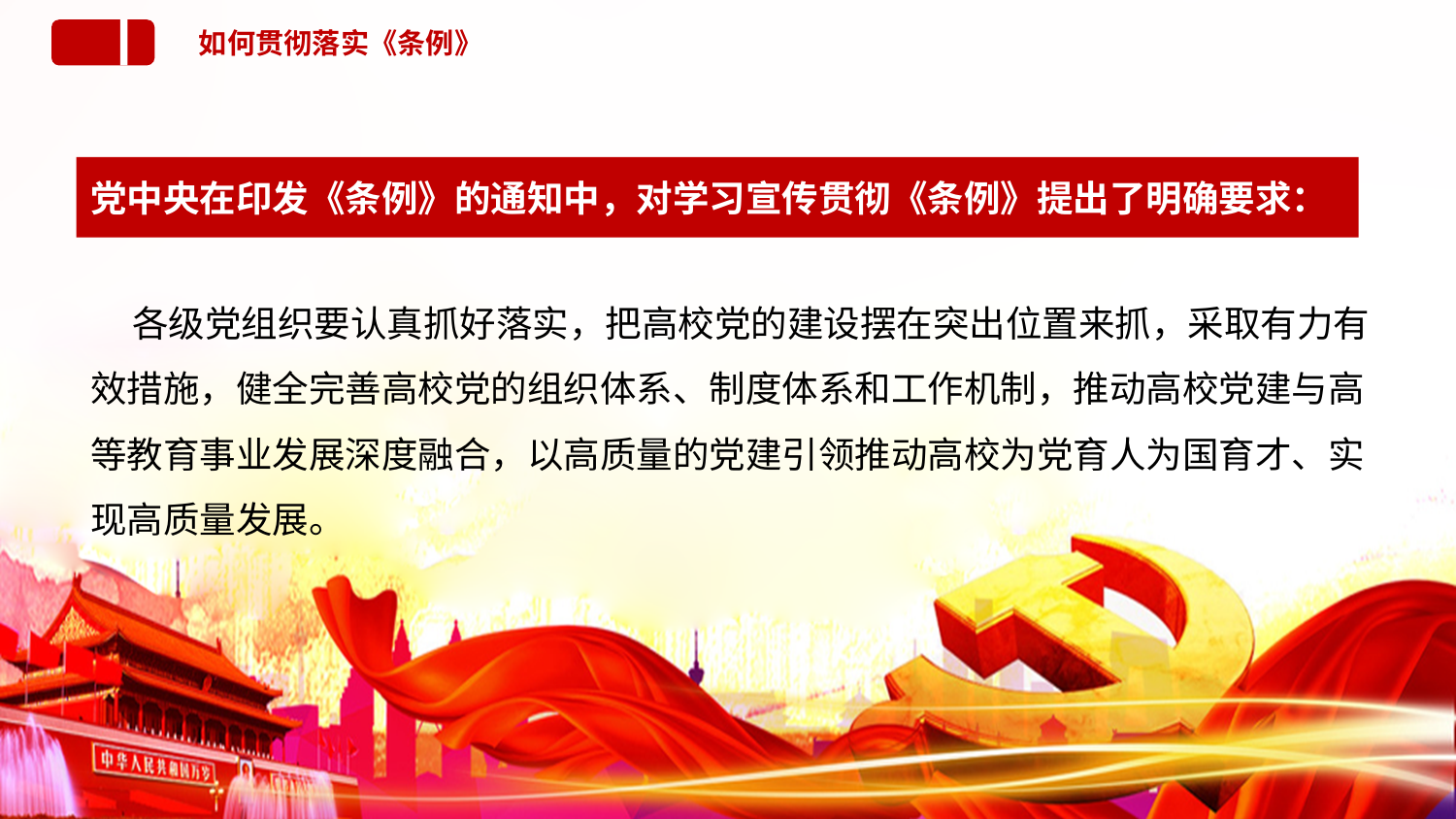

如何贯彻落实《条例》

党中央在印发《条例》的通知中，对学习宣传贯彻《条例》提出了明确要求：
    各级党组织要认真抓好落实，把高校党的建设摆在突出位置来抓，采取有力有效措施，健全完善高校党的组织体系、制度体系和工作机制，推动高校党建与高等教育事业发展深度融合，以高质量的党建引领推动高校为党育人为国育才、实现高质量发展。